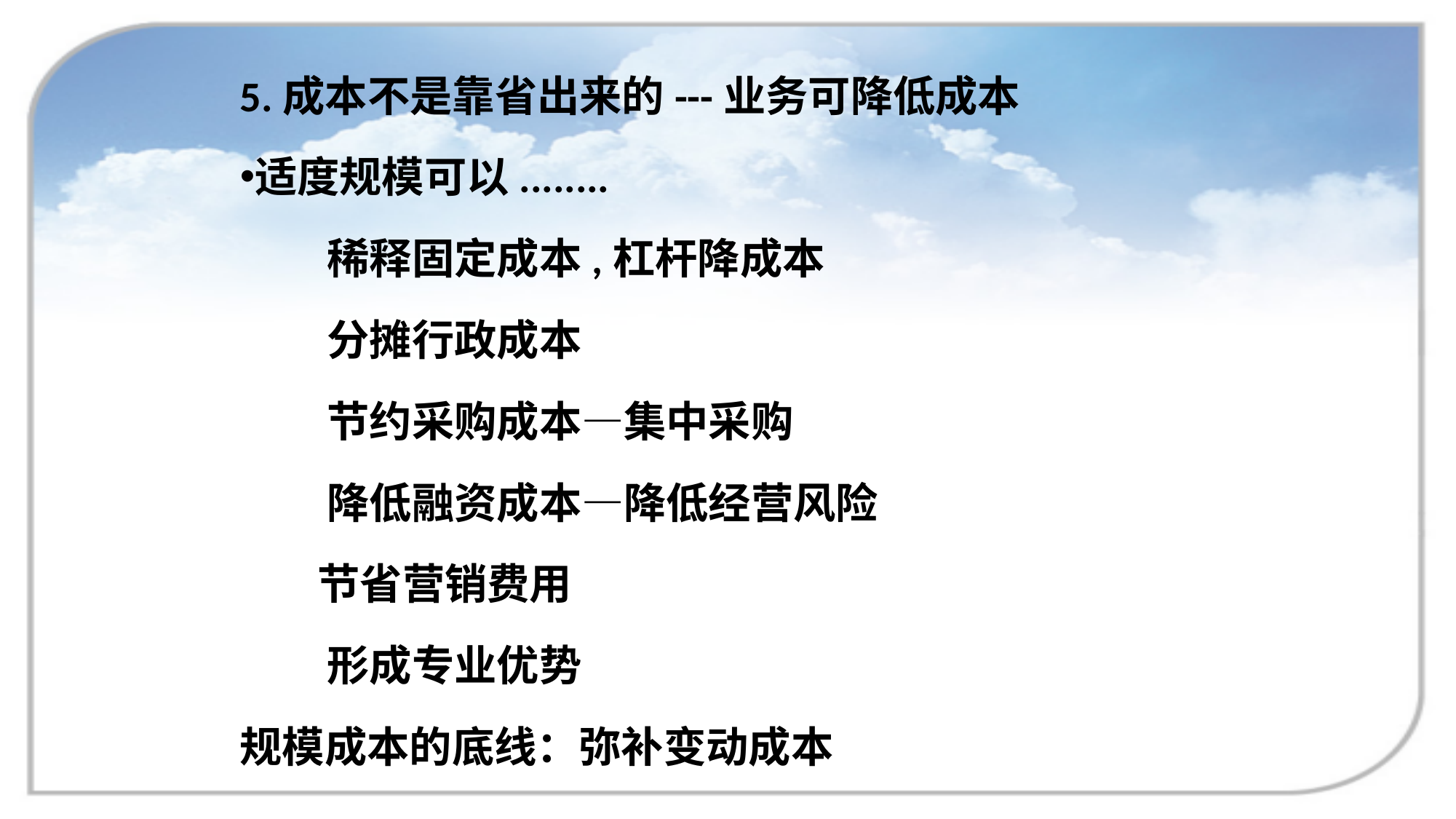

5.成本不是靠省出来的---业务可降低成本
适度规模可以........
        稀释固定成本,杠杆降成本
        分摊行政成本
        节约采购成本—集中采购
        降低融资成本—降低经营风险
       节省营销费用
        形成专业优势
规模成本的底线：弥补变动成本